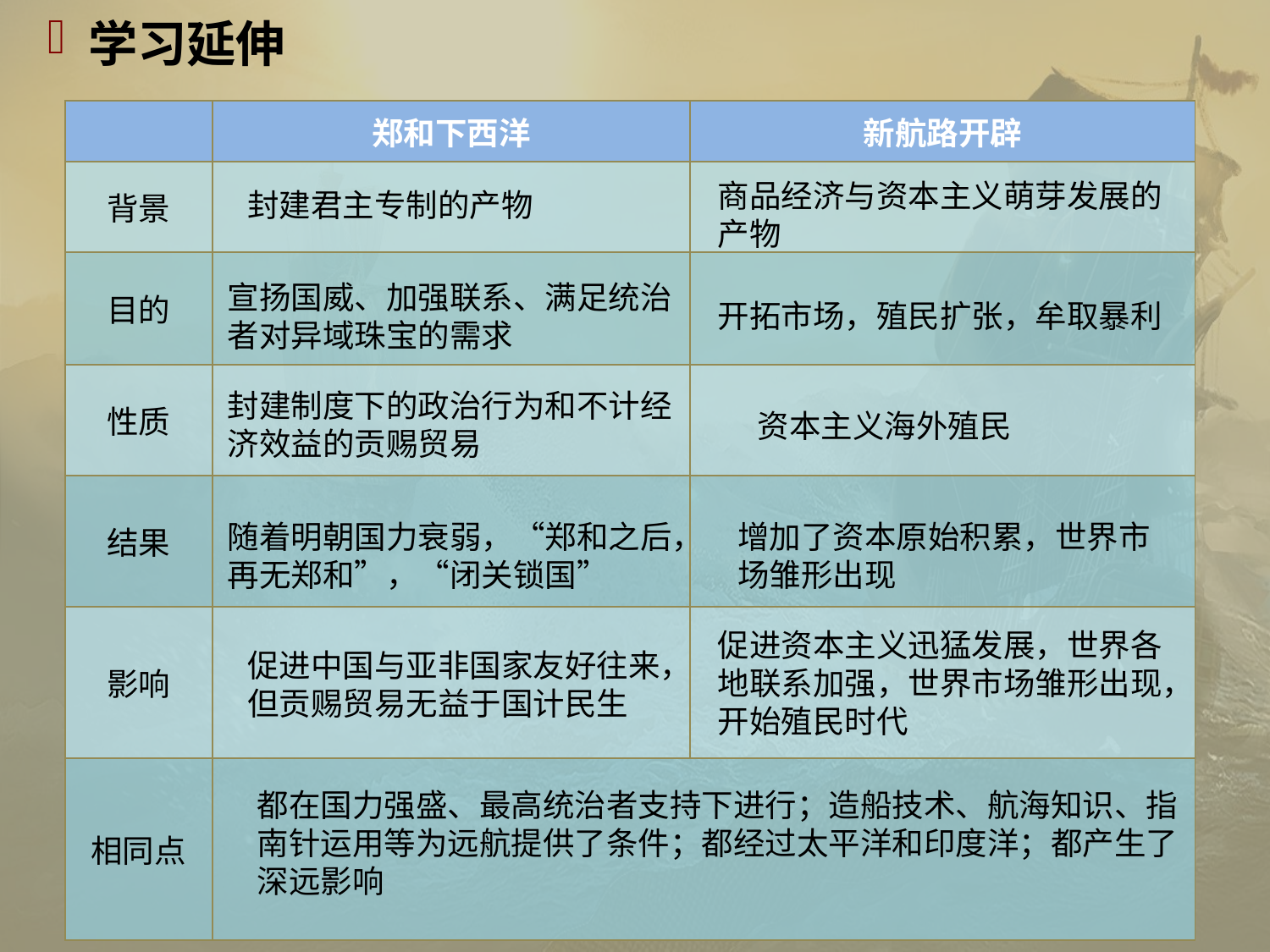

学习延伸
|  | 郑和下西洋 | 新航路开辟 |
| --- | --- | --- |
| 背景 |  |  |
| 目的 |  |  |
| 性质 |  |  |
| 结果 |  |  |
| 影响 |  |  |
| 相同点 |  |  |
商品经济与资本主义萌芽发展的产物

封建君主专制的产物

宣扬国威、加强联系、满足统治者对异域珠宝的需求

开拓市场，殖民扩张，牟取暴利

封建制度下的政治行为和不计经济效益的贡赐贸易

资本主义海外殖民

随着明朝国力衰弱，“郑和之后，再无郑和”，“闭关锁国”

增加了资本原始积累，世界市场雏形出现

促进资本主义迅猛发展，世界各地联系加强，世界市场雏形出现，开始殖民时代

促进中国与亚非国家友好往来，但贡赐贸易无益于国计民生

都在国力强盛、最高统治者支持下进行；造船技术、航海知识、指南针运用等为远航提供了条件；都经过太平洋和印度洋；都产生了深远影响